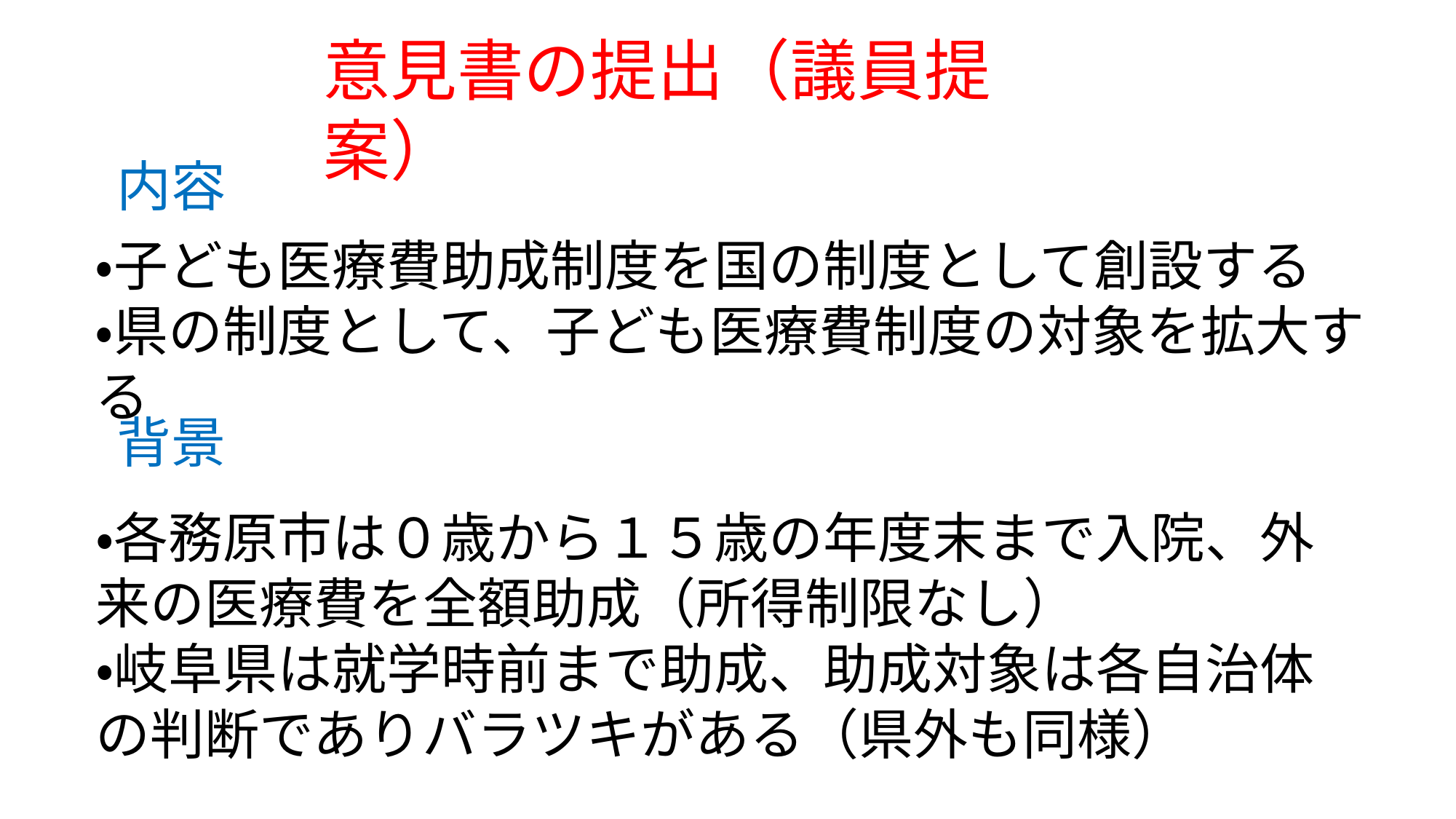

意見書の提出（議員提案）
内容
・子ども医療費助成制度を国の制度として創設する
・県の制度として、子ども医療費制度の対象を拡大する
背景
・各務原市は０歳から１５歳の年度末まで入院、外来の医療費を全額助成（所得制限なし）
・岐阜県は就学時前まで助成、助成対象は各自治体の判断でありバラツキがある（県外も同様）